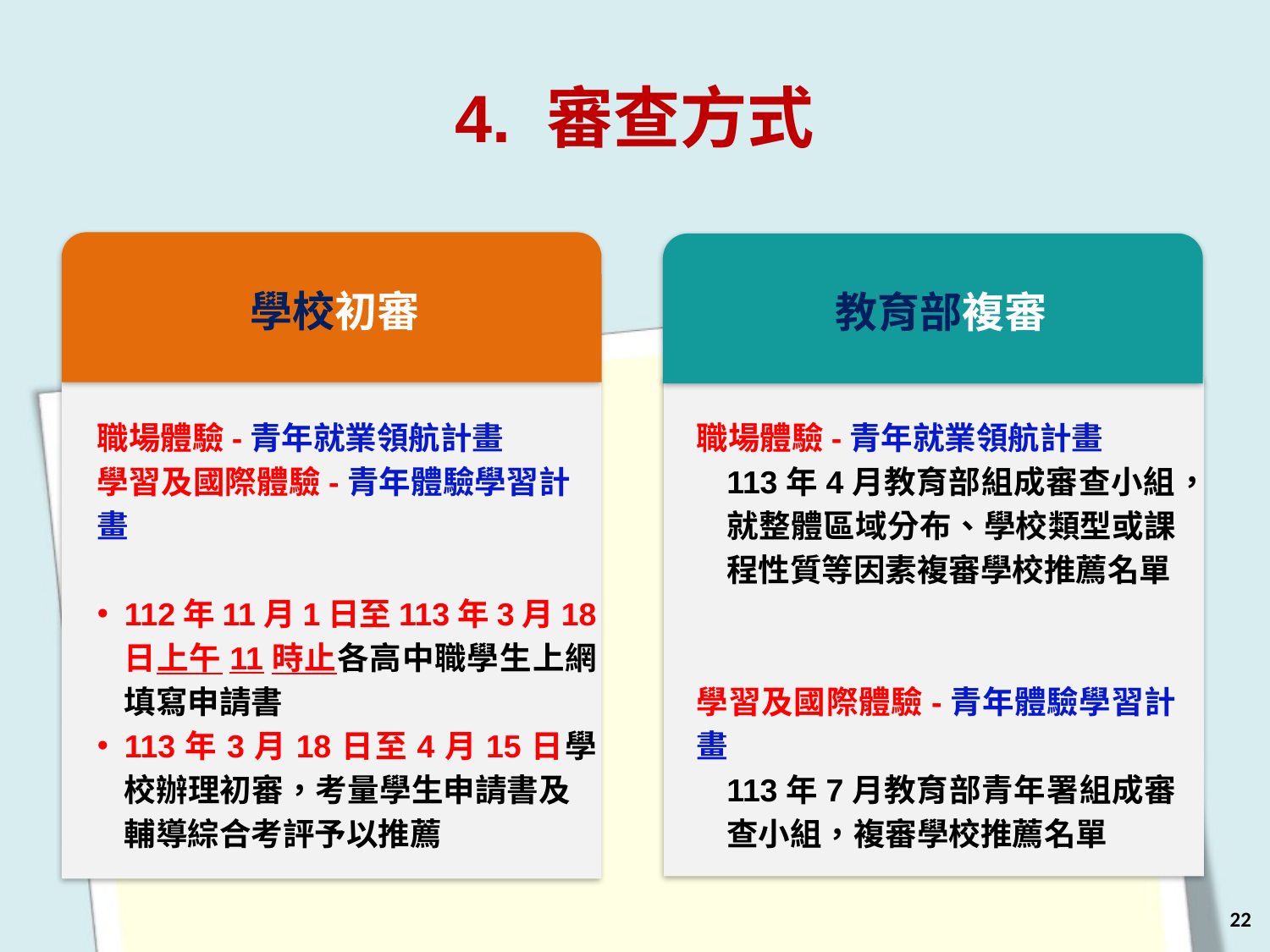

4. 審查方式

學校初審
職場體驗-青年就業領航計畫
學習及國際體驗-青年體驗學習計畫

112年11月1日至113年3月18日上午11時止各高中職學生上網填寫申請書
113年3月18日至4月15日學校辦理初審，考量學生申請書及輔導綜合考評予以推薦

教育部複審
職場體驗-青年就業領航計畫
113年4月教育部組成審查小組，就整體區域分布、學校類型或課程性質等因素複審學校推薦名單

學習及國際體驗-青年體驗學習計畫
113年7月教育部青年署組成審查小組，複審學校推薦名單

22